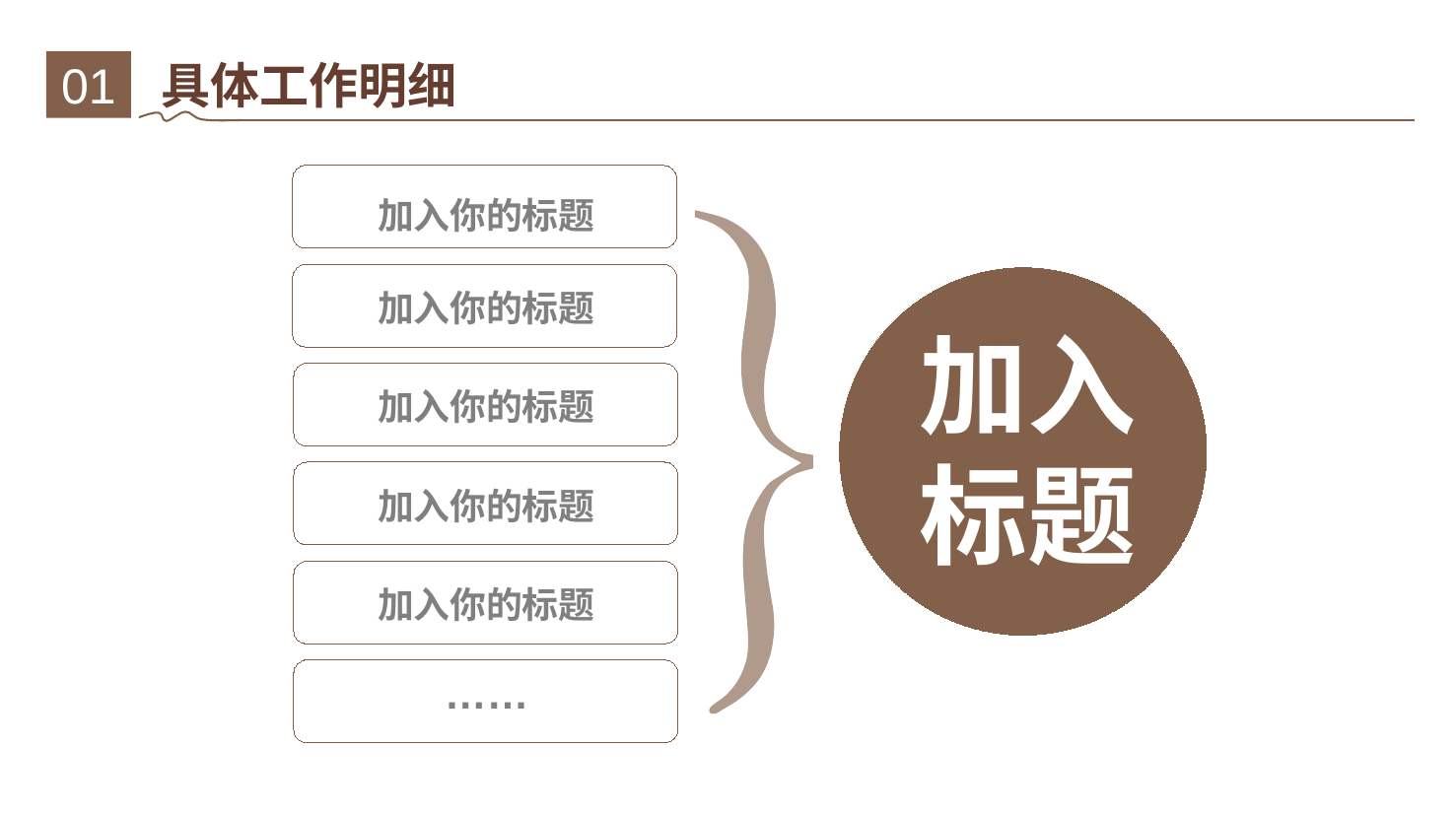

具体工作明细
01

加入你的标题

加入你的标题
加入标题

加入你的标题

加入你的标题

加入你的标题

……